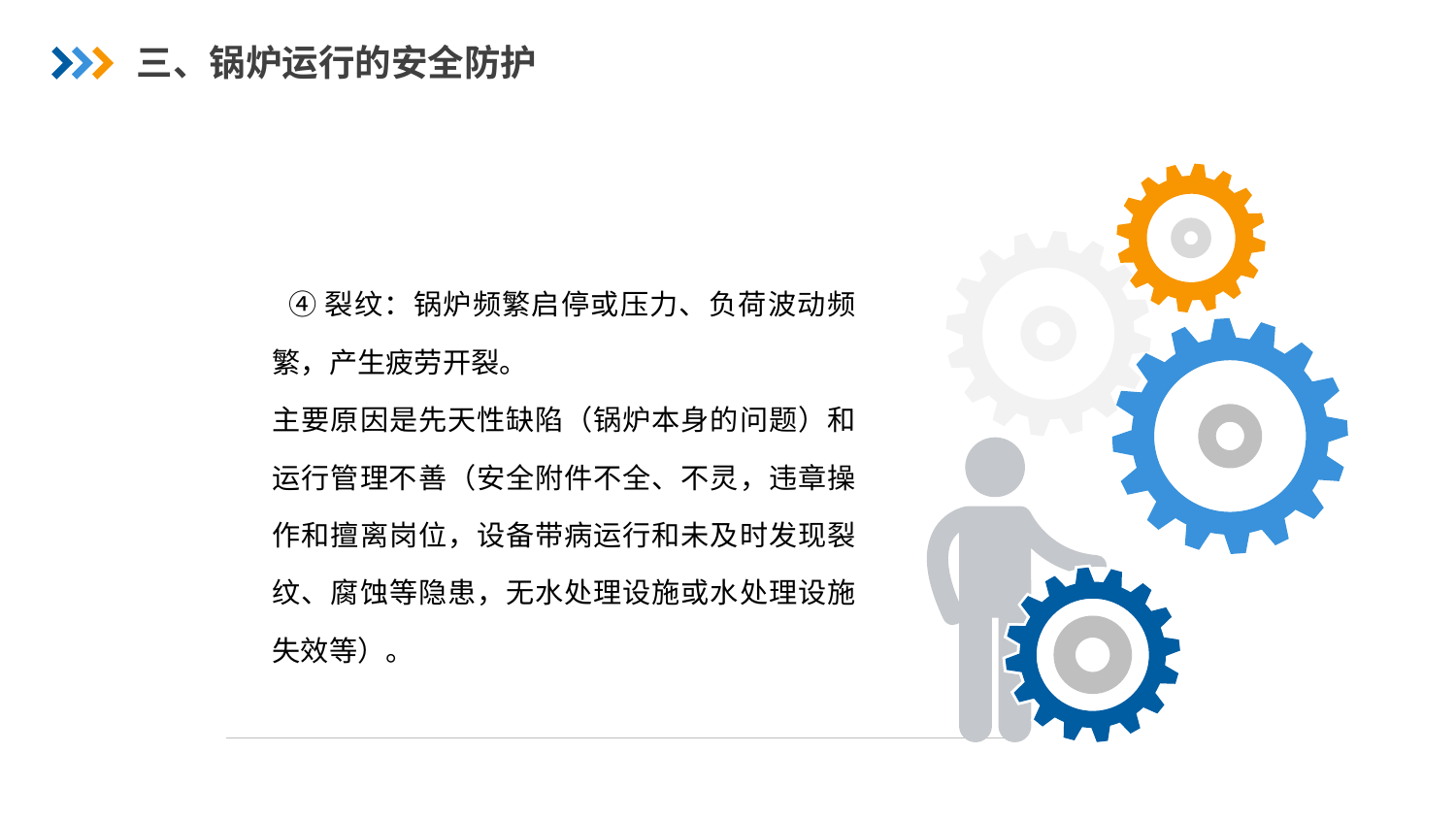

三、锅炉运行的安全防护

  ④裂纹：锅炉频繁启停或压力、负荷波动频繁，产生疲劳开裂。
主要原因是先天性缺陷（锅炉本身的问题）和运行管理不善（安全附件不全、不灵，违章操作和擅离岗位，设备带病运行和未及时发现裂纹、腐蚀等隐患，无水处理设施或水处理设施失效等）。